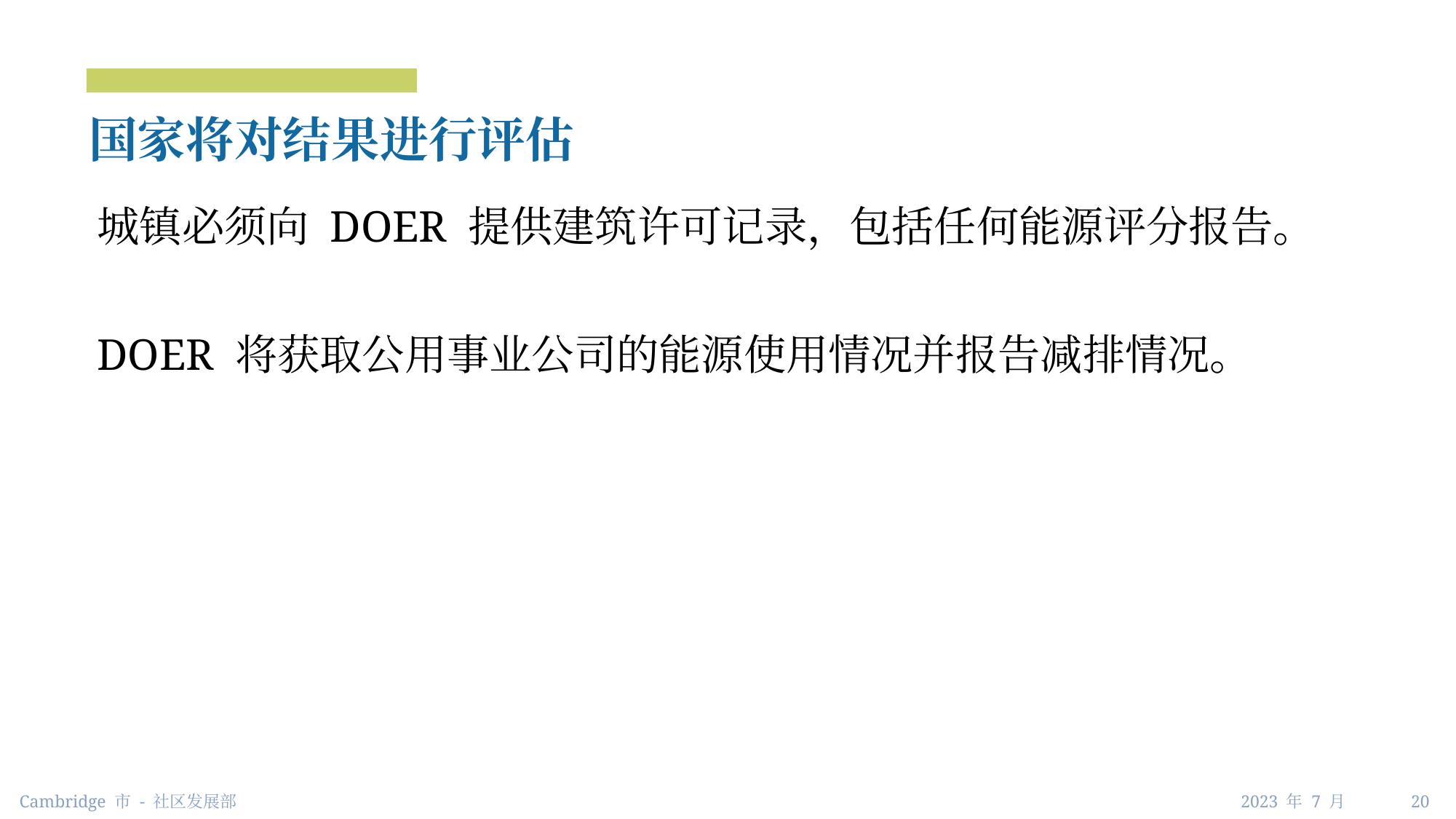

国家将对结果进行评估
城镇必须向 DOER 提供建筑许可记录，包括任何能源评分报告。

DOER 将获取公用事业公司的能源使用情况并报告减排情况。

Cambridge 市 - 社区发展部
2023 年 7 月              20